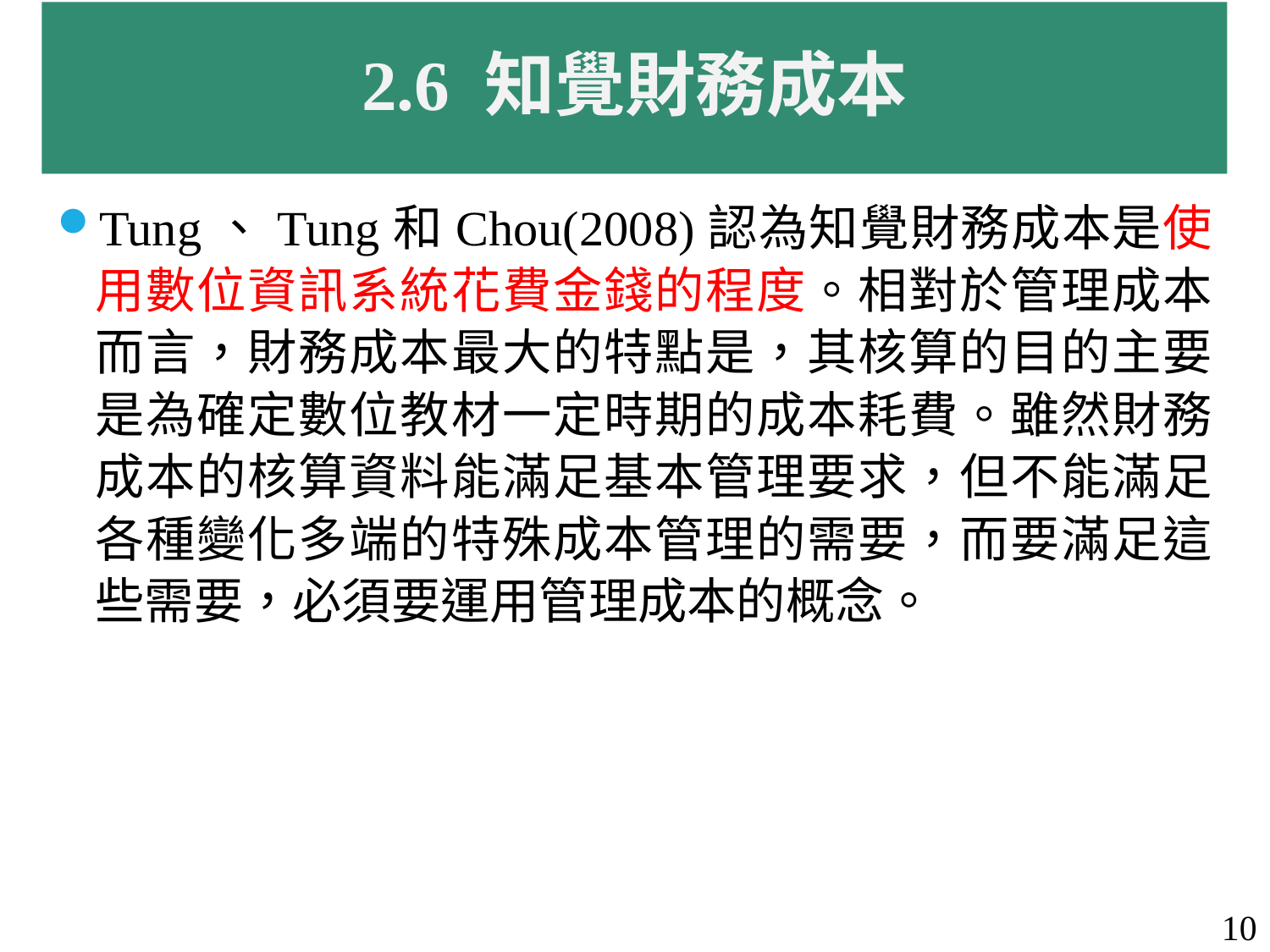

# 2.6 知覺財務成本
Tung、Tung和Chou(2008)認為知覺財務成本是使用數位資訊系統花費金錢的程度。相對於管理成本而言，財務成本最大的特點是，其核算的目的主要是為確定數位教材一定時期的成本耗費。雖然財務成本的核算資料能滿足基本管理要求，但不能滿足各種變化多端的特殊成本管理的需要，而要滿足這些需要，必須要運用管理成本的概念。
2012/5/26
10